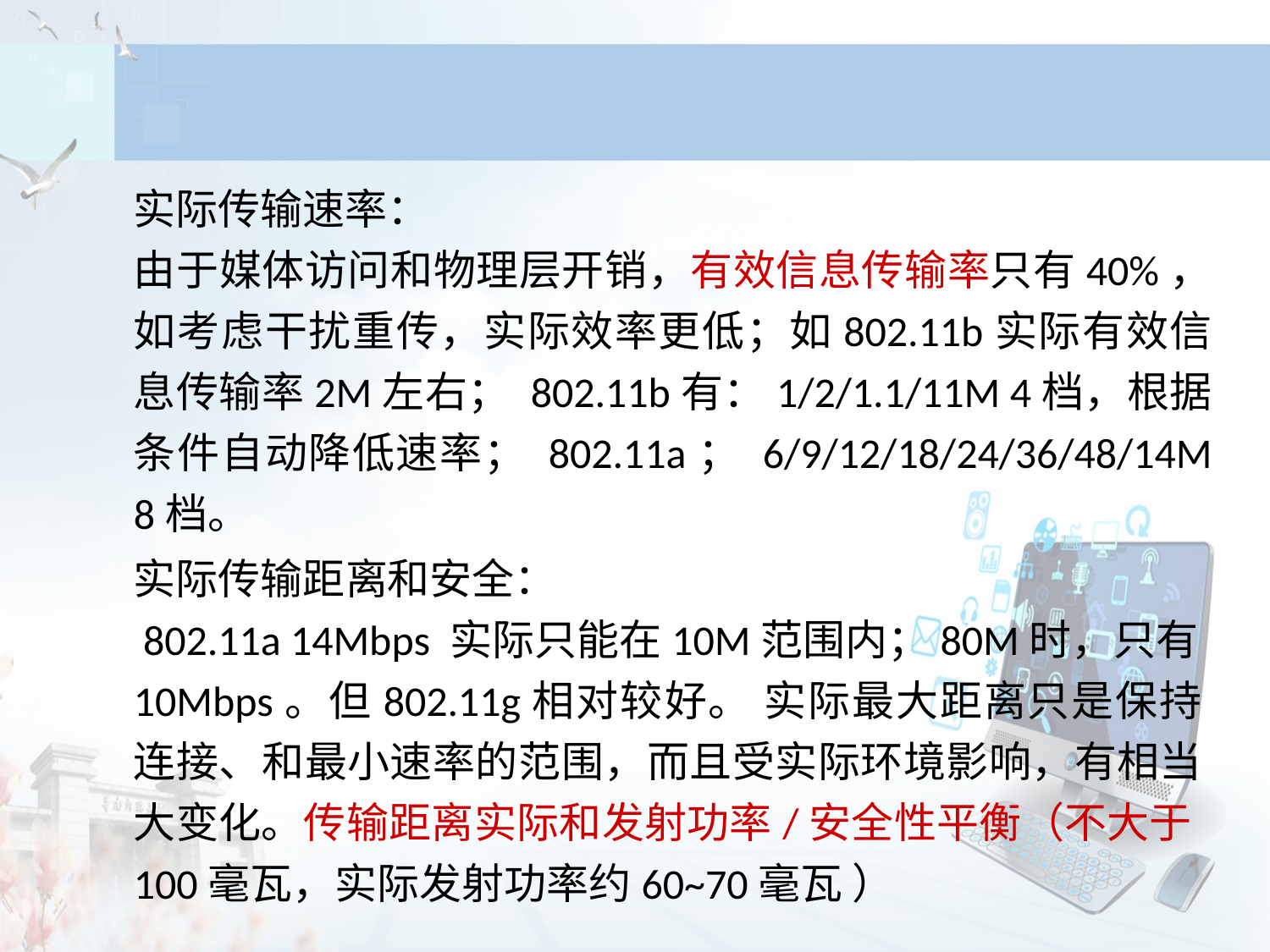

实际传输速率：
由于媒体访问和物理层开销，有效信息传输率只有40%，如考虑干扰重传，实际效率更低；如802.11b实际有效信息传输率2M左右； 802.11b有：1/2/1.1/11M 4档，根据条件自动降低速率； 802.11a； 6/9/12/18/24/36/48/14M 8档。
实际传输距离和安全：
 802.11a 14Mbps 实际只能在10M范围内；80M时，只有10Mbps。但802.11g相对较好。 实际最大距离只是保持连接、和最小速率的范围，而且受实际环境影响，有相当大变化。传输距离实际和发射功率/安全性平衡（不大于100毫瓦，实际发射功率约60~70毫瓦 ）